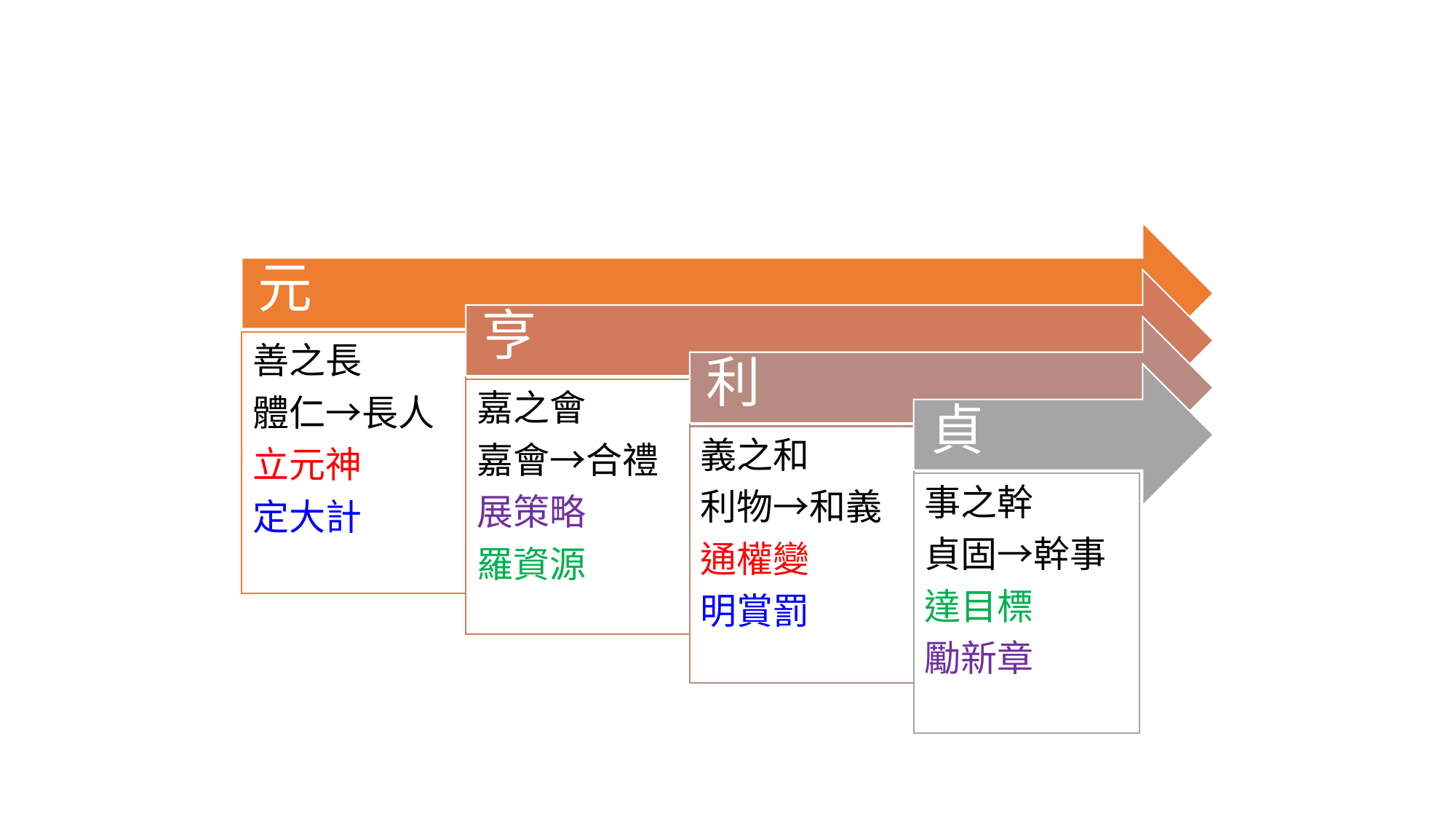

#
元
善之長
體仁→長人
立元神
定大計
亨
嘉之會
嘉會→合禮
展策略
羅資源
利
義之和
利物→和義
通權變
明賞罰
貞
事之幹
貞固→幹事
達目標
勵新章